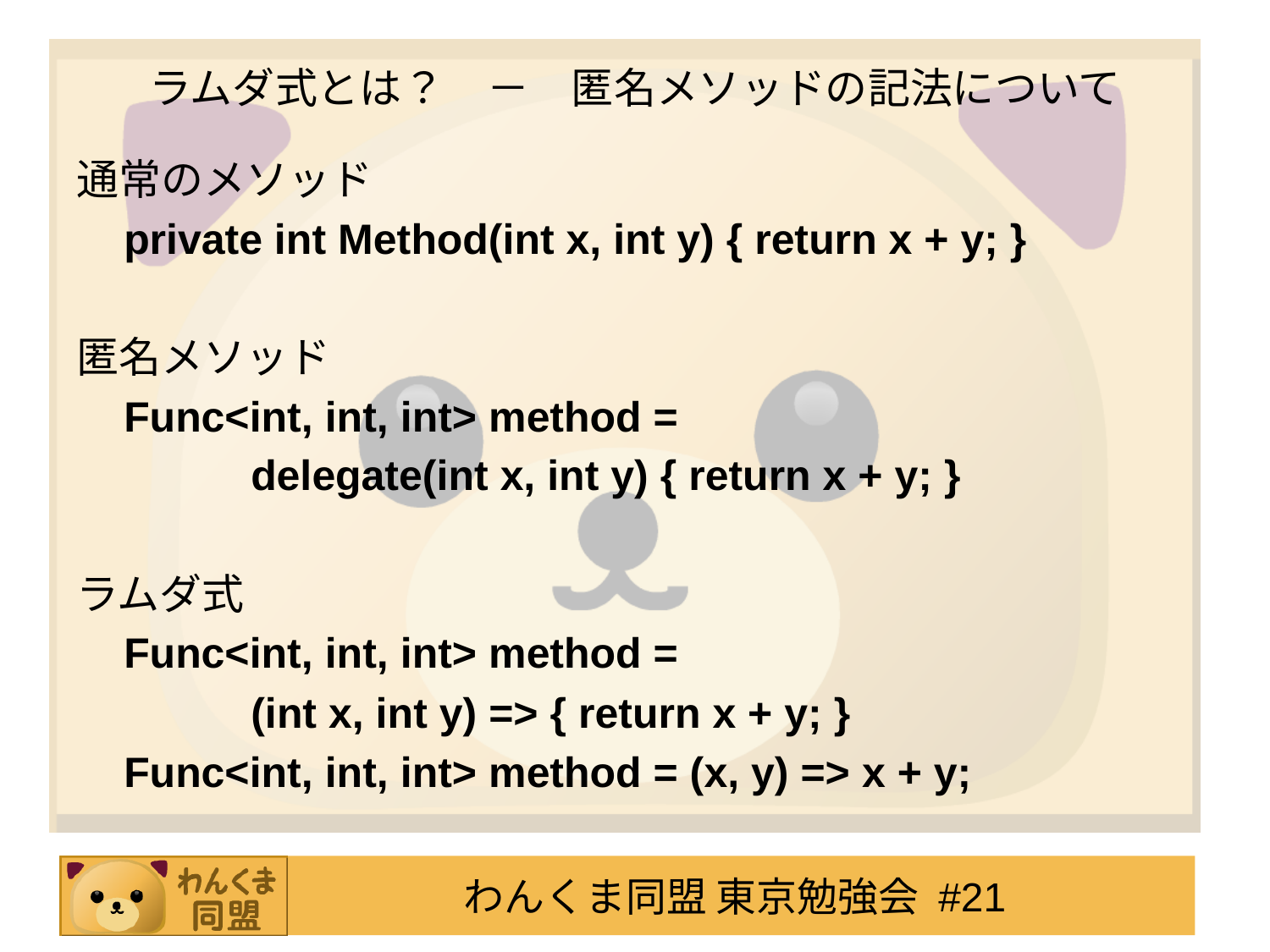

# ラムダ式とは？　－　匿名メソッドの記法について
通常のメソッド
	private int Method(int x, int y) { return x + y; }

匿名メソッド
	Func<int, int, int> method =
		delegate(int x, int y) { return x + y; }

ラムダ式
	Func<int, int, int> method =
		(int x, int y) => { return x + y; }
	Func<int, int, int> method = (x, y) => x + y;